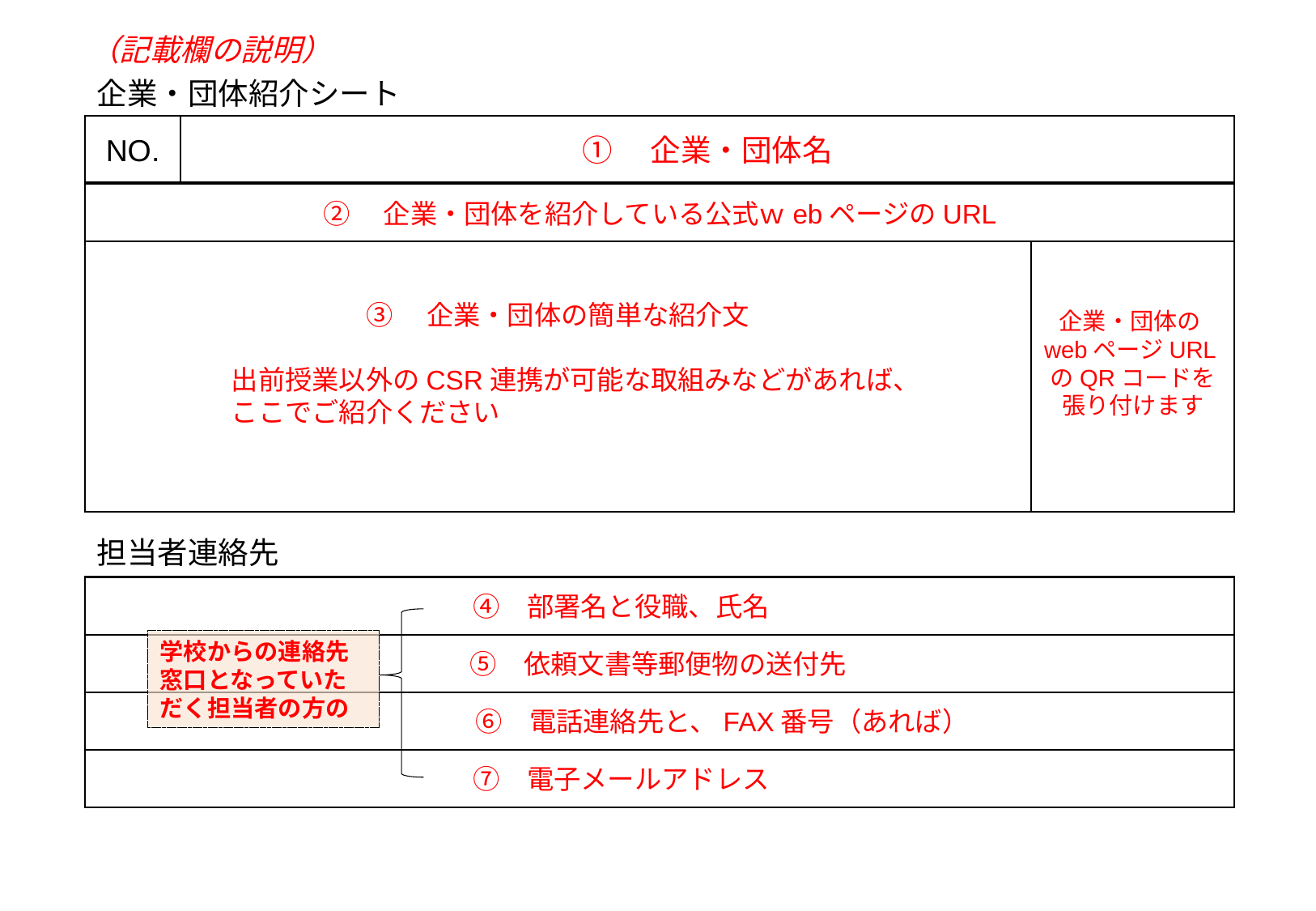

（記載欄の説明）
企業・団体紹介シート
NO.
①　企業・団体名
②　企業・団体を紹介している公式ｗebページのURL
③　企業・団体の簡単な紹介文

　　　　　出前授業以外のCSR連携が可能な取組みなどがあれば、
　　　　　ここでご紹介ください

企業・団体のwebページURLのQRコードを張り付けます

担当者連絡先
　　　　　　　　　　　　　　④　部署名と役職、氏名
　　　　　　　　　　　　　　⑤　依頼文書等郵便物の送付先
　　　　　　　　　　　　　　　　⑥　電話連絡先と、FAX番号（あれば）
　　　　　　　　　　　　　　⑦　電子メールアドレス

学校からの連絡先窓口となっていただく担当者の方の